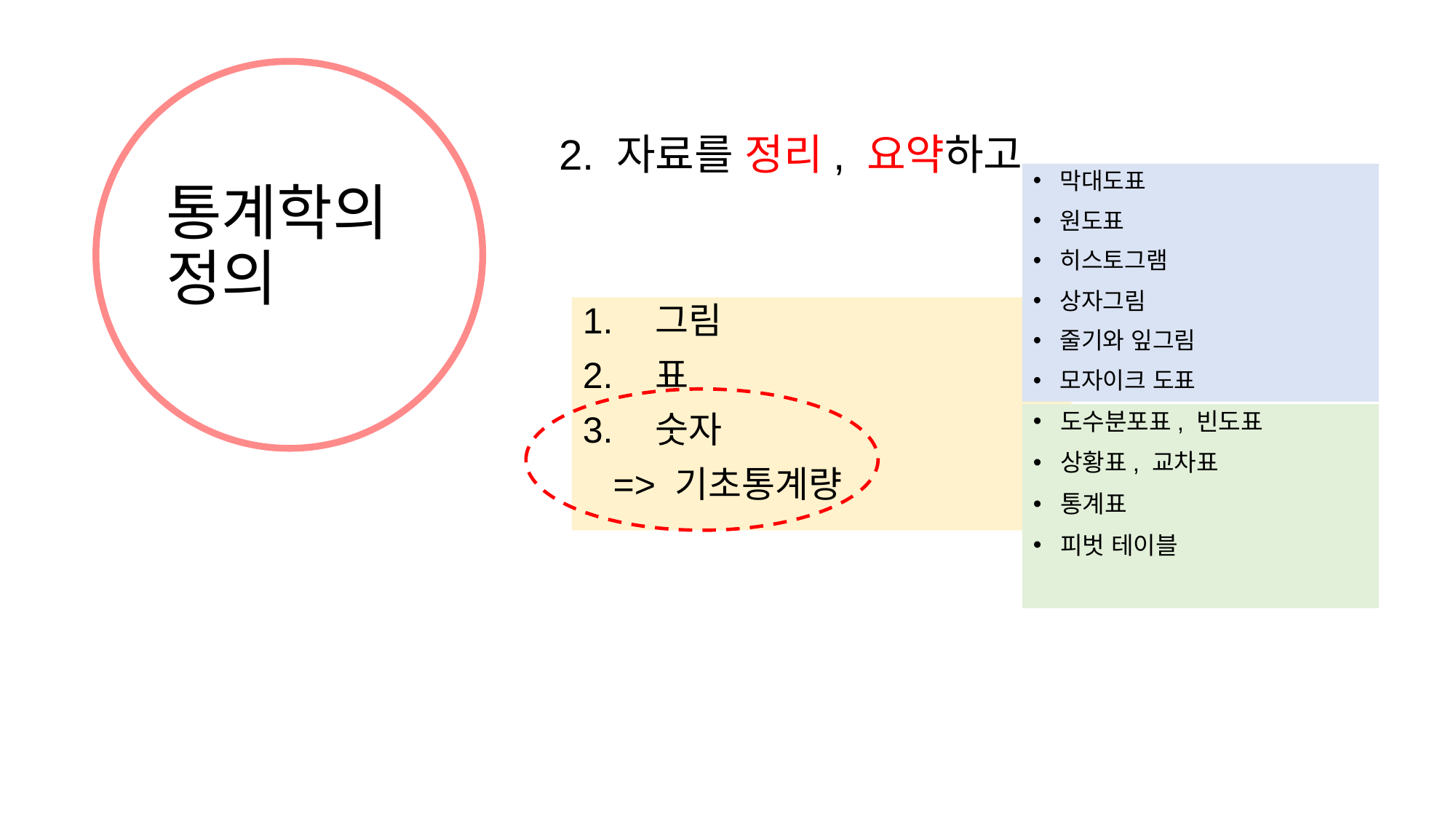

2. 자료를 정리, 요약하고

자료를 분석하여 불확실한 사실에 대하여 과학적, 합리적 판단을 내린다

# 통계학의 정의
막대도표
원도표
히스토그램
상자그림
줄기와 잎그림
모자이크 도표
그림
표
숫자
   => 기초통계량

도수분포표, 빈도표
상황표, 교차표
통계표
피벗 테이블